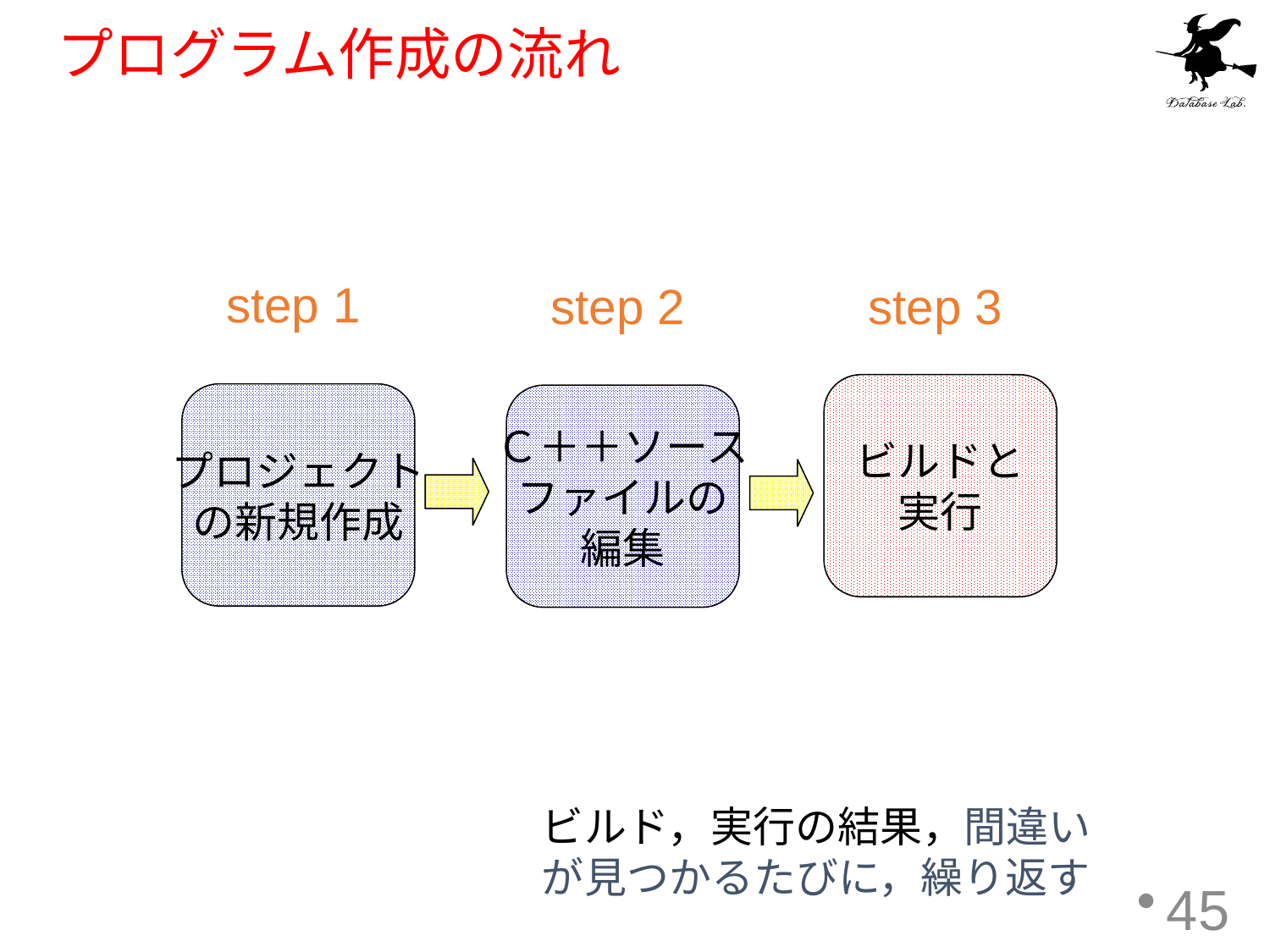

# プログラム作成の流れ
step 1
step 2
step 3
ビルドと
実行
プロジェクト
の新規作成
Ｃ＋＋ソース
ファイルの
編集

ビルド，実行の結果，間違い
が見つかるたびに，繰り返す
45